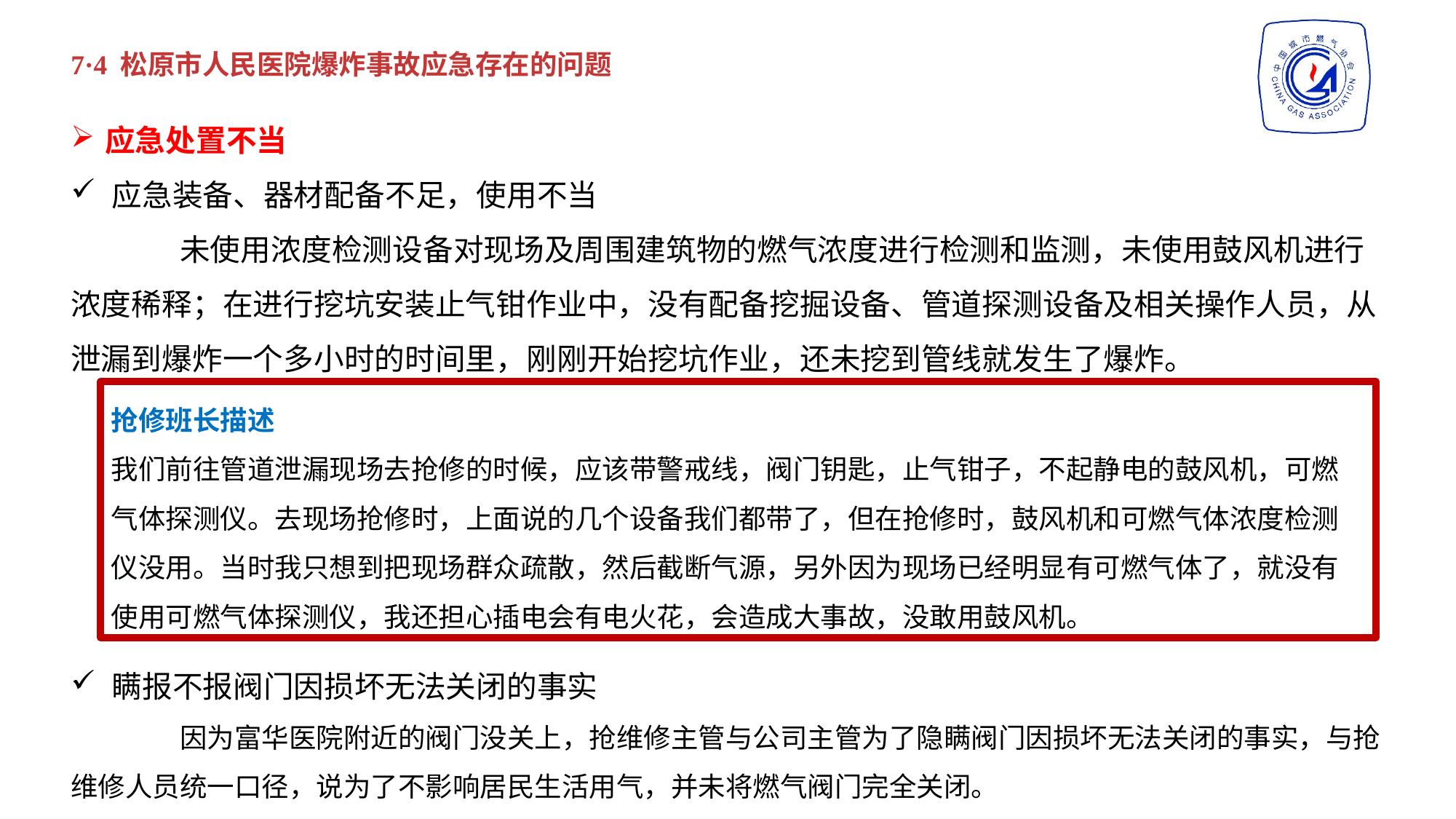

7·4 松原市人民医院爆炸事故应急存在的问题
应急处置不当
应急装备、器材配备不足，使用不当
	未使用浓度检测设备对现场及周围建筑物的燃气浓度进行检测和监测，未使用鼓风机进行浓度稀释；在进行挖坑安装止气钳作业中，没有配备挖掘设备、管道探测设备及相关操作人员，从泄漏到爆炸一个多小时的时间里，刚刚开始挖坑作业，还未挖到管线就发生了爆炸。

瞒报不报阀门因损坏无法关闭的事实
	因为富华医院附近的阀门没关上，抢维修主管与公司主管为了隐瞒阀门因损坏无法关闭的事实，与抢维修人员统一口径，说为了不影响居民生活用气，并未将燃气阀门完全关闭。

抢修班长描述
我们前往管道泄漏现场去抢修的时候，应该带警戒线，阀门钥匙，止气钳子，不起静电的鼓风机，可燃气体探测仪。去现场抢修时，上面说的几个设备我们都带了，但在抢修时，鼓风机和可燃气体浓度检测仪没用。当时我只想到把现场群众疏散，然后截断气源，另外因为现场已经明显有可燃气体了，就没有使用可燃气体探测仪，我还担心插电会有电火花，会造成大事故，没敢用鼓风机。